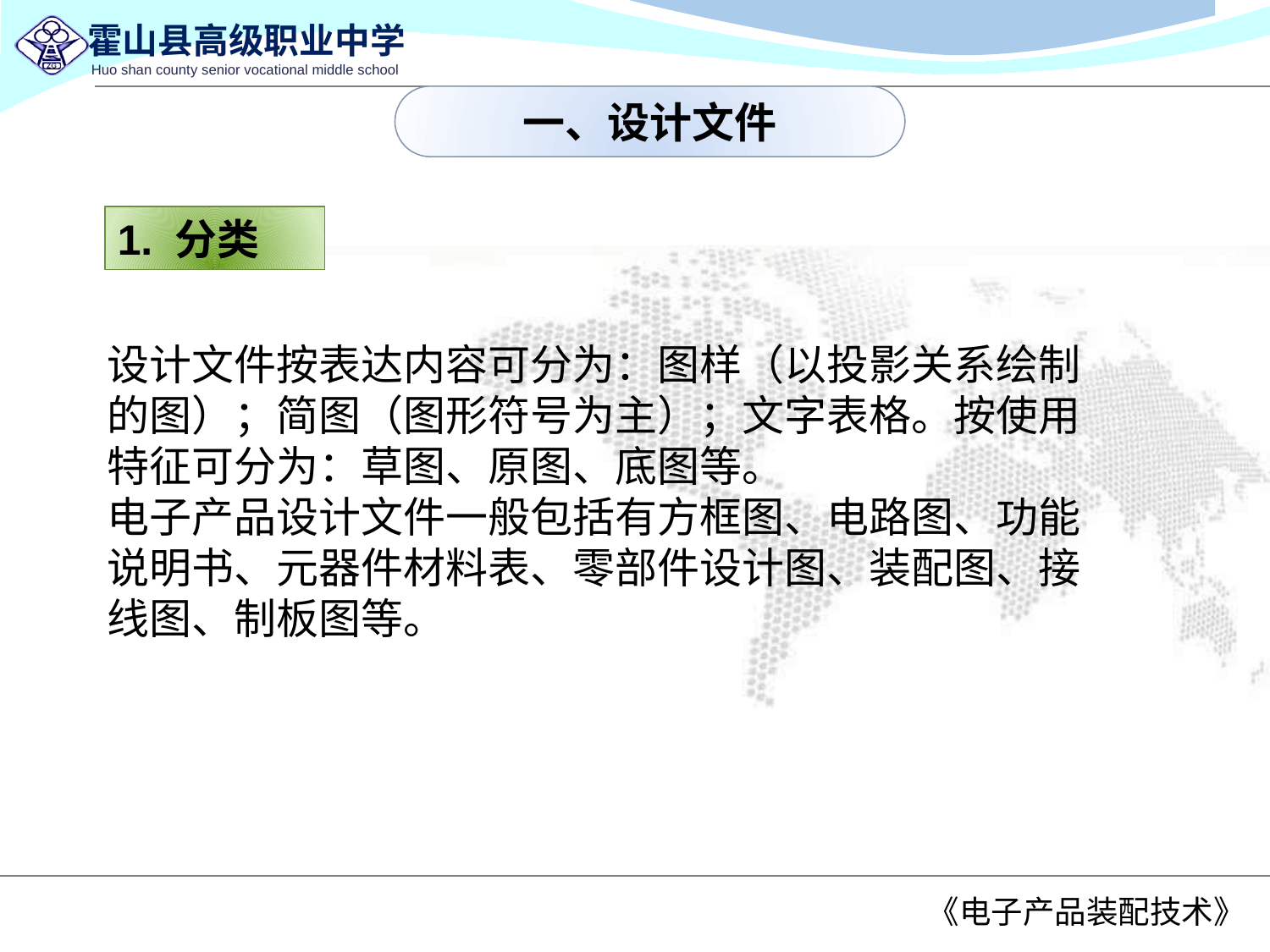

一、设计文件
1. 分类
设计文件按表达内容可分为：图样（以投影关系绘制的图）；简图（图形符号为主）；文字表格。按使用特征可分为：草图、原图、底图等。
电子产品设计文件一般包括有方框图、电路图、功能说明书、元器件材料表、零部件设计图、装配图、接线图、制板图等。